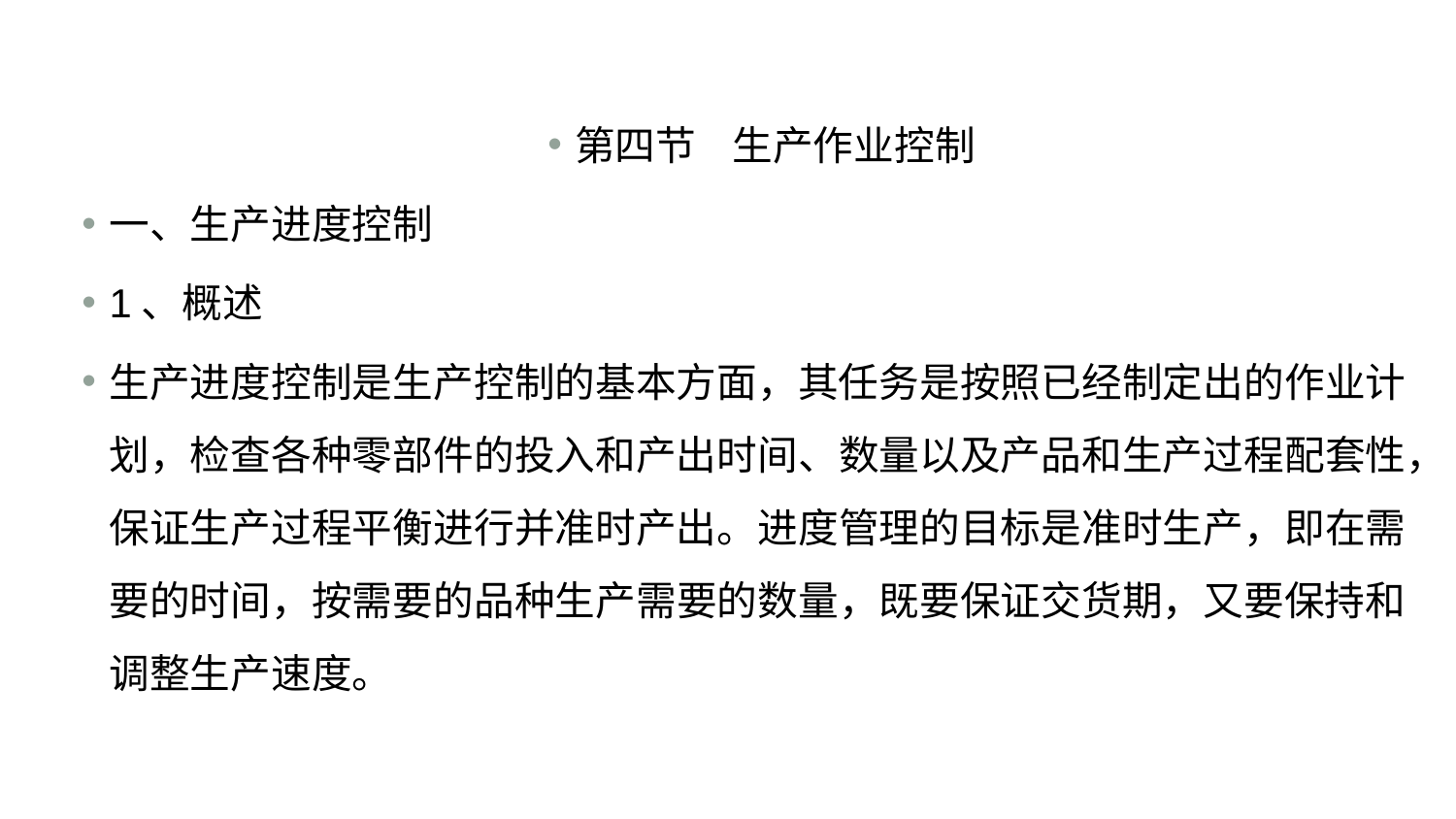

#
第四节    生产作业控制
一、生产进度控制
1、概述
生产进度控制是生产控制的基本方面，其任务是按照已经制定出的作业计划，检查各种零部件的投入和产出时间、数量以及产品和生产过程配套性，保证生产过程平衡进行并准时产出。进度管理的目标是准时生产，即在需要的时间，按需要的品种生产需要的数量，既要保证交货期，又要保持和调整生产速度。